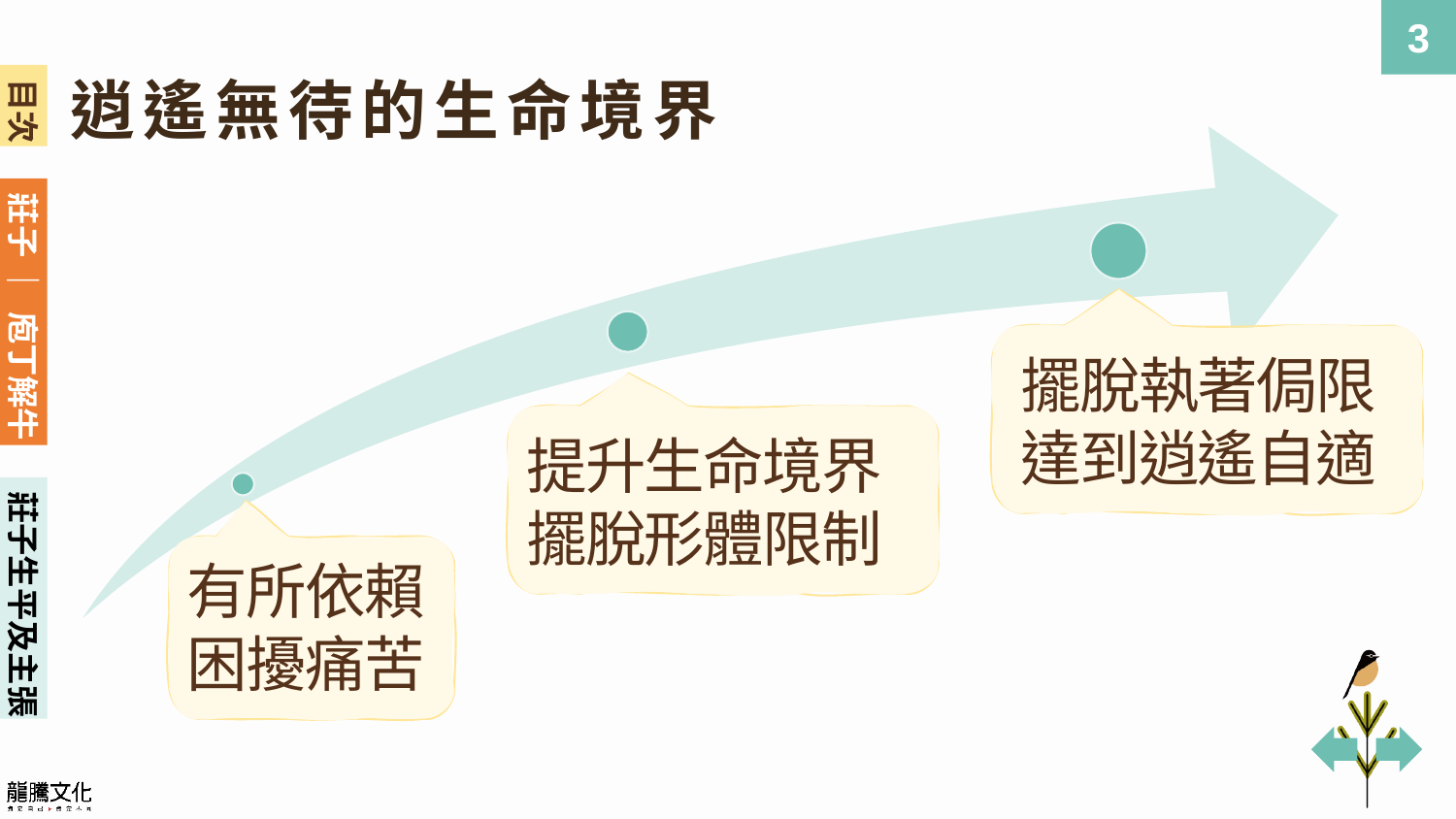

逍遙無待的生命境界

擺脫執著侷限
達到逍遙自適

提升生命境界
擺脫形體限制

莊子生平及主張

有所依賴
困擾痛苦